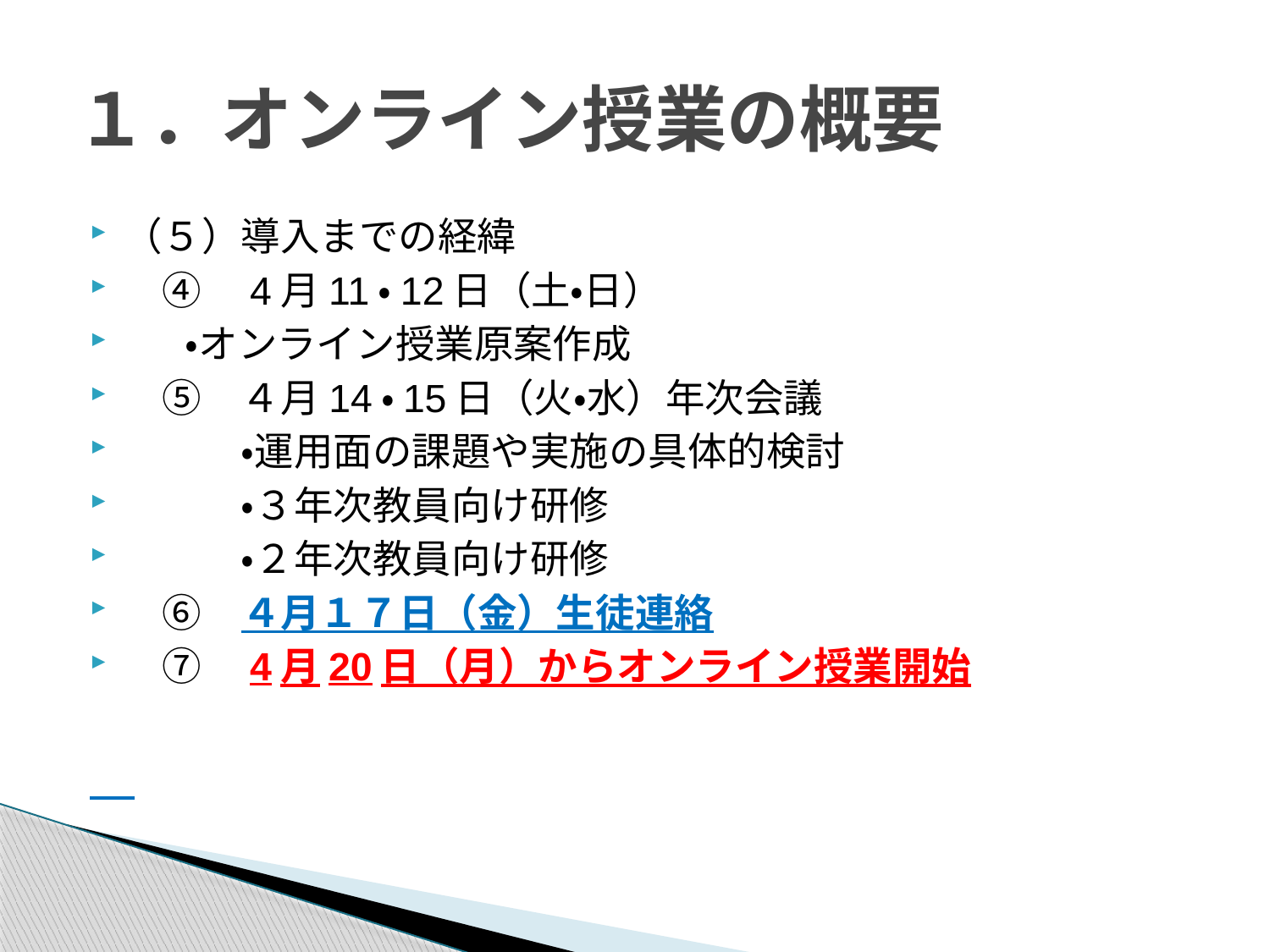

# １．オンライン授業の概要
（５）導入までの経緯
　④　4月11・12日（土・日）
      ・オンライン授業原案作成
　⑤　４月14・15日（火・水）年次会議
　　　・運用面の課題や実施の具体的検討
　　　・３年次教員向け研修
　　　・２年次教員向け研修
　⑥　４月１７日（金）生徒連絡
　⑦　4月20日（月）からオンライン授業開始